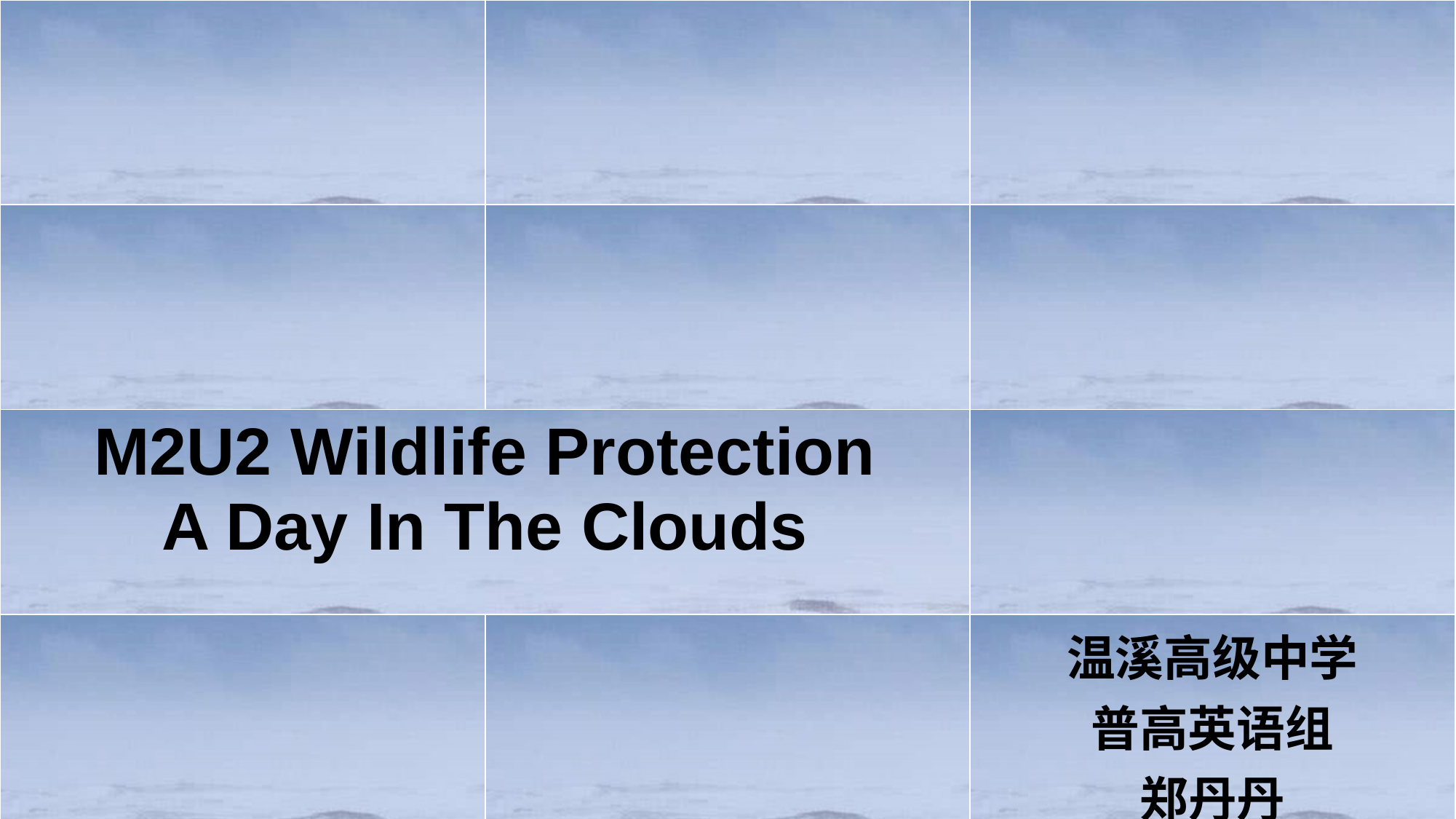

|  |  |  |
| --- | --- | --- |
|  |  |  |
| M2U2 Wildlife Protection A Day In The Clouds |  |  |
|  |  | 温溪高级中学 普高英语组 郑丹丹 |